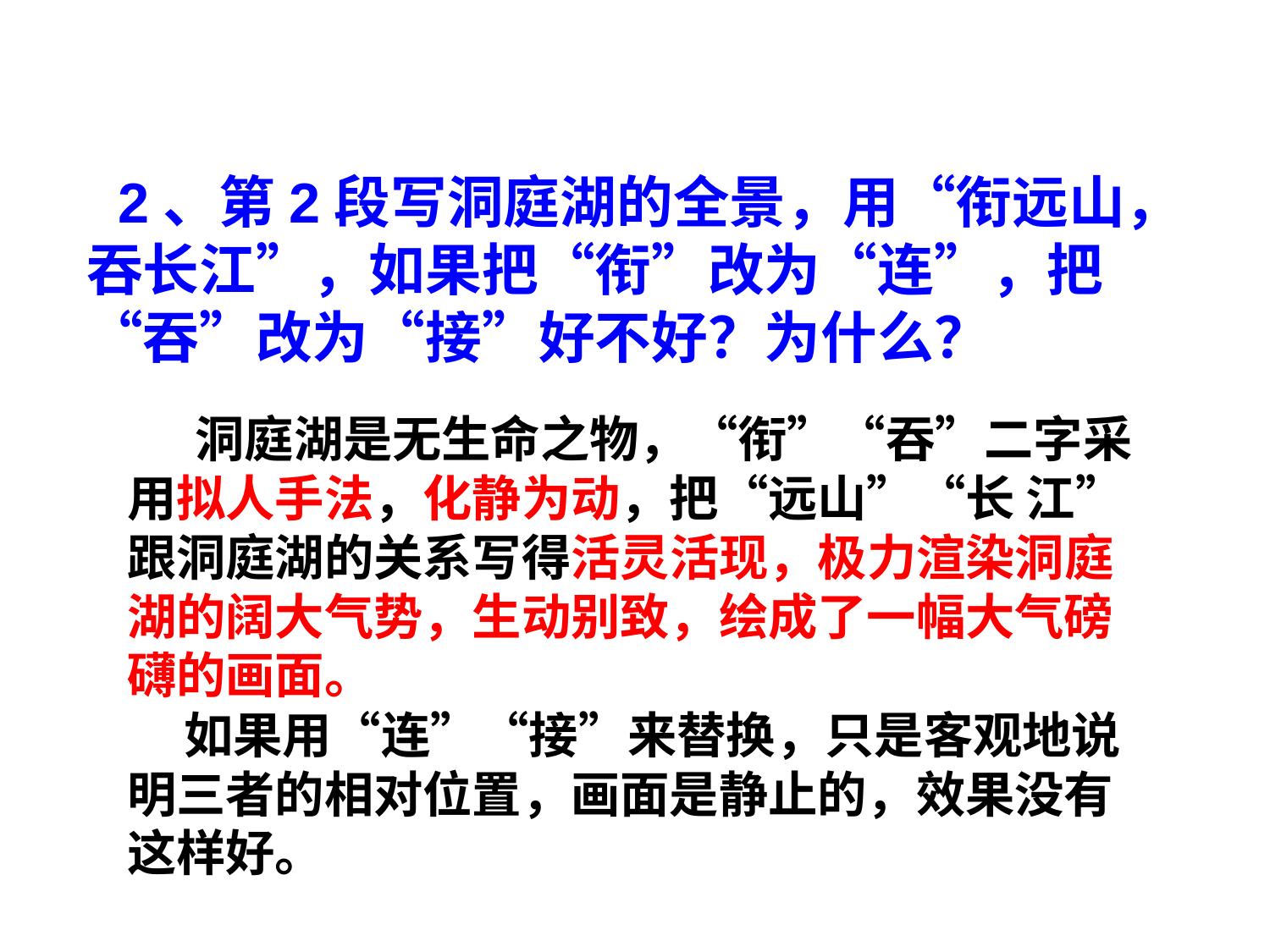

2、第2段写洞庭湖的全景，用“衔远山，吞长江”，如果把“衔”改为“连”，把“吞”改为“接”好不好？为什么？
     洞庭湖是无生命之物，“衔”“吞”二字采用拟人手法，化静为动，把“远山”“长 江”跟洞庭湖的关系写得活灵活现，极力渲染洞庭湖的阔大气势，生动别致，绘成了一幅大气磅礴的画面。
    如果用“连”“接”来替换，只是客观地说明三者的相对位置，画面是静止的，效果没有这样好。